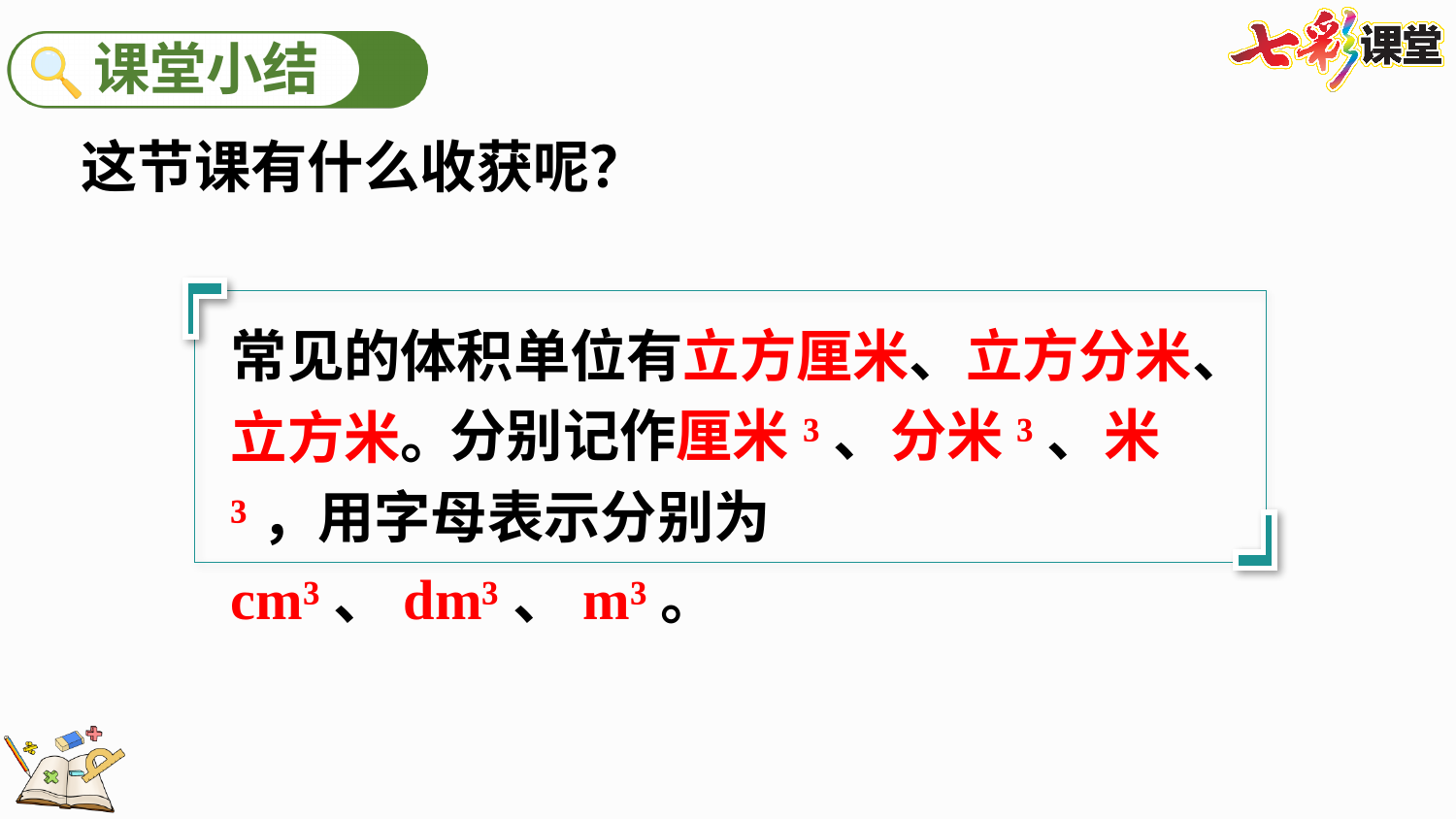

这节课有什么收获呢？

常见的体积单位有立方厘米、立方分米、立方米。
                分别记作厘米³、分米³、米³，用字母表示分别为cm³、dm³、m³。